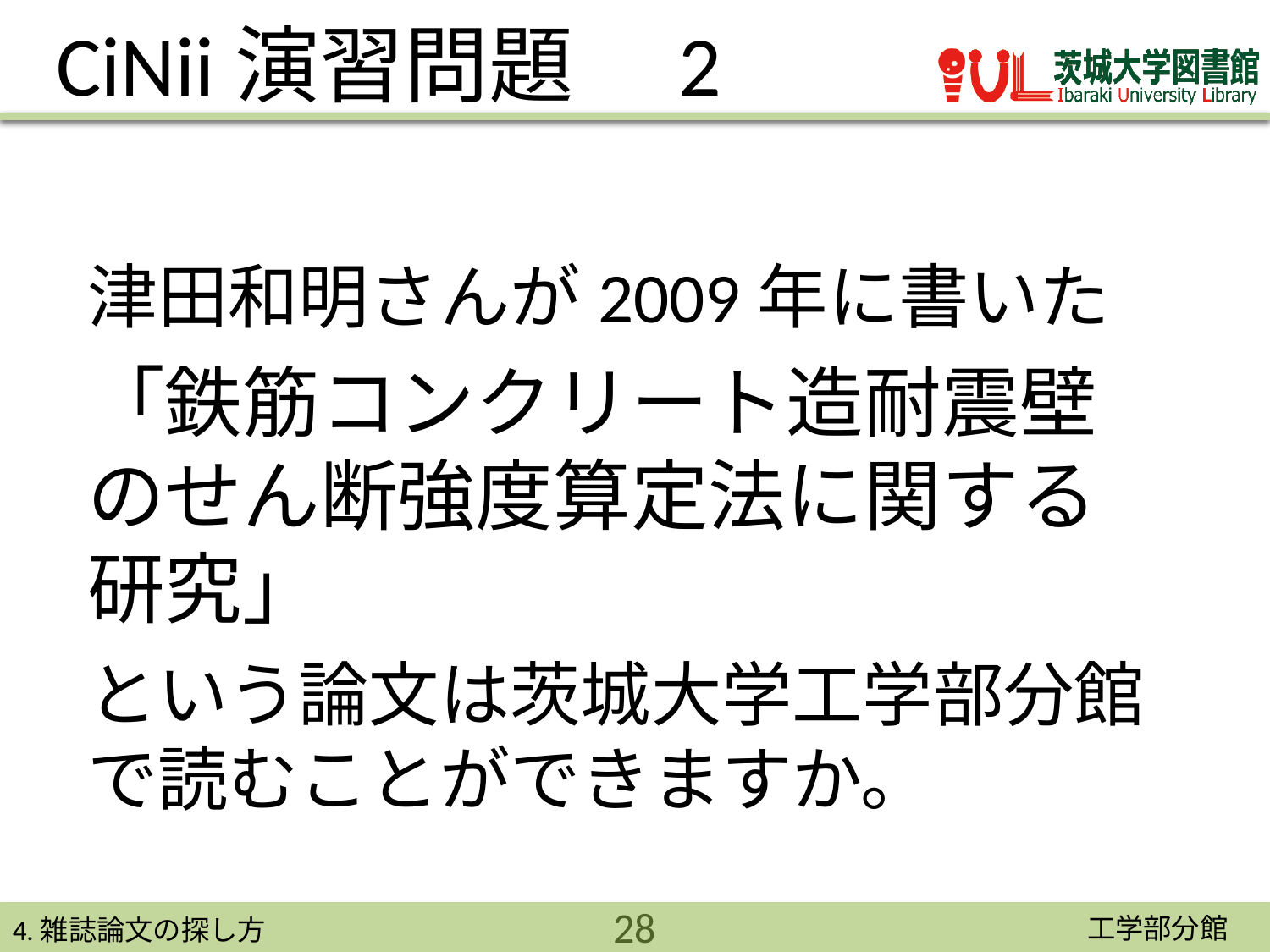

# CiNii演習問題　2
津田和明さんが2009年に書いた

「鉄筋コンクリート造耐震壁のせん断強度算定法に関する研究」

という論文は茨城大学工学部分館で読むことができますか。
28
4.雑誌論文の探し方